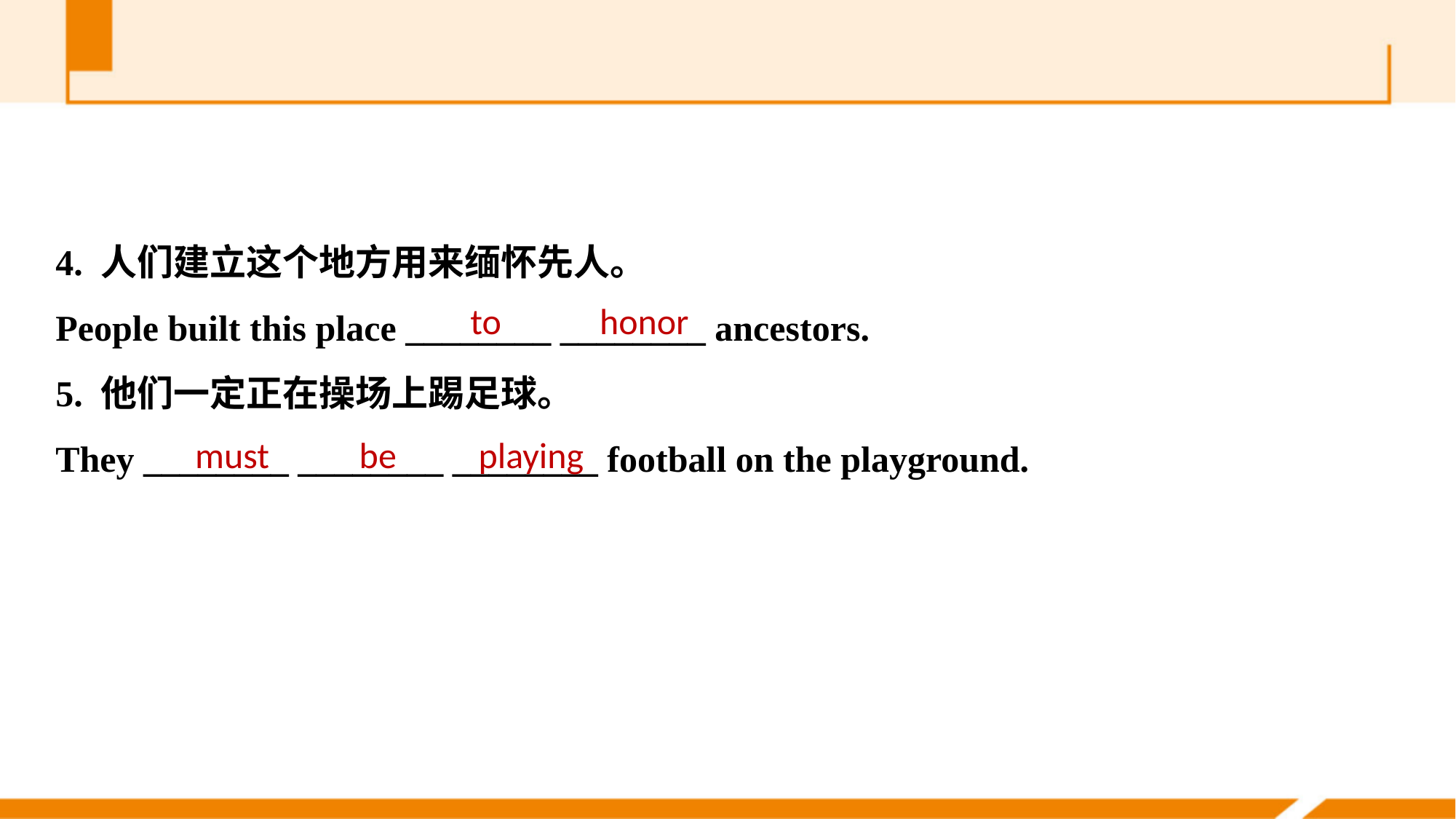

4. 人们建立这个地方用来缅怀先人。
People built this place ________ ________ ancestors.
5. 他们一定正在操场上踢足球。
They ________ ________ ________ football on the playground.
to            honor
must           be          playing